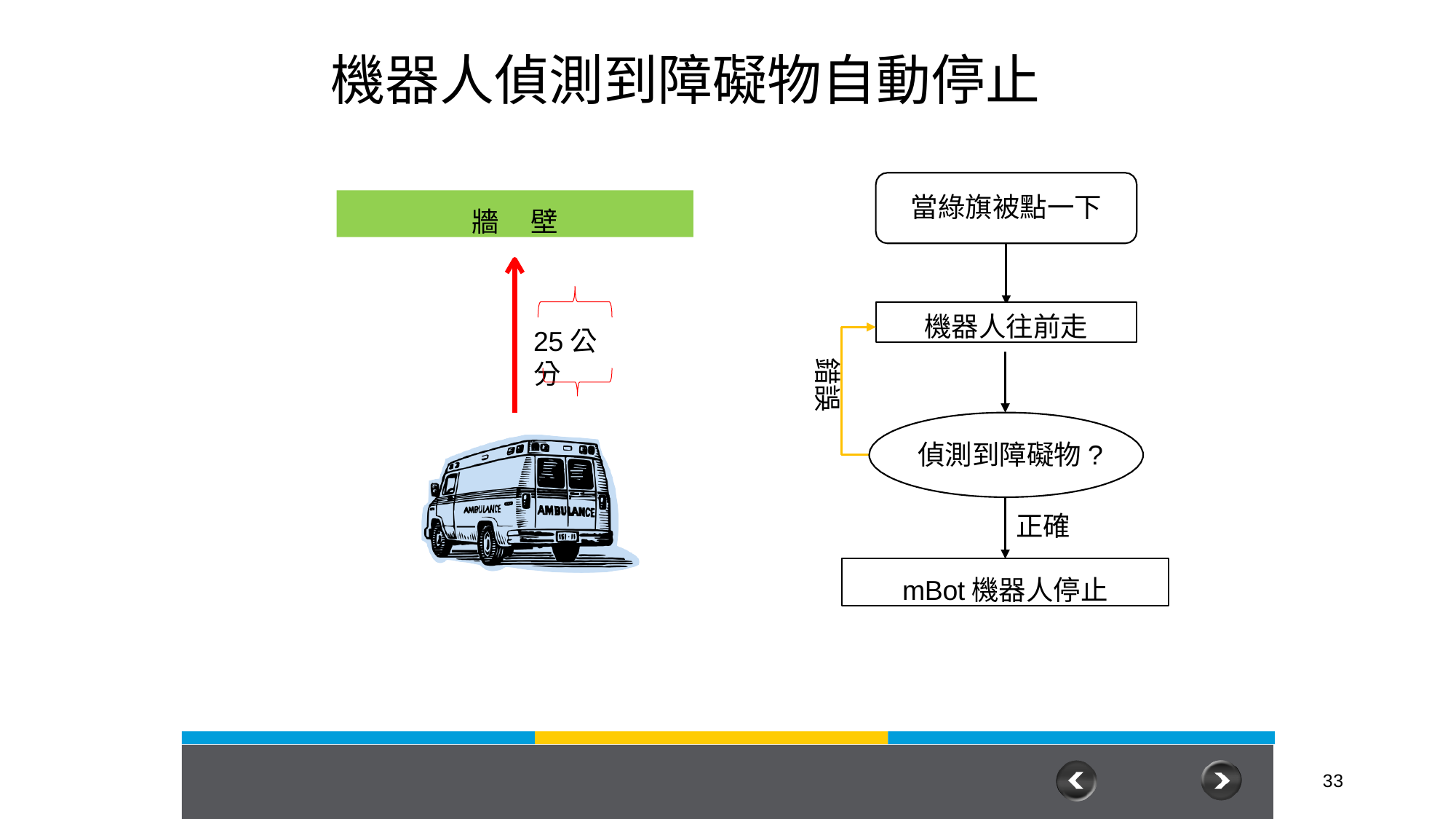

# 機器人偵測到障礙物自動停止

當綠旗被點一下
牆	壁

機器人往前走
25公分

錯誤

偵測到障礙物?

正確

mBot機器人停止
33